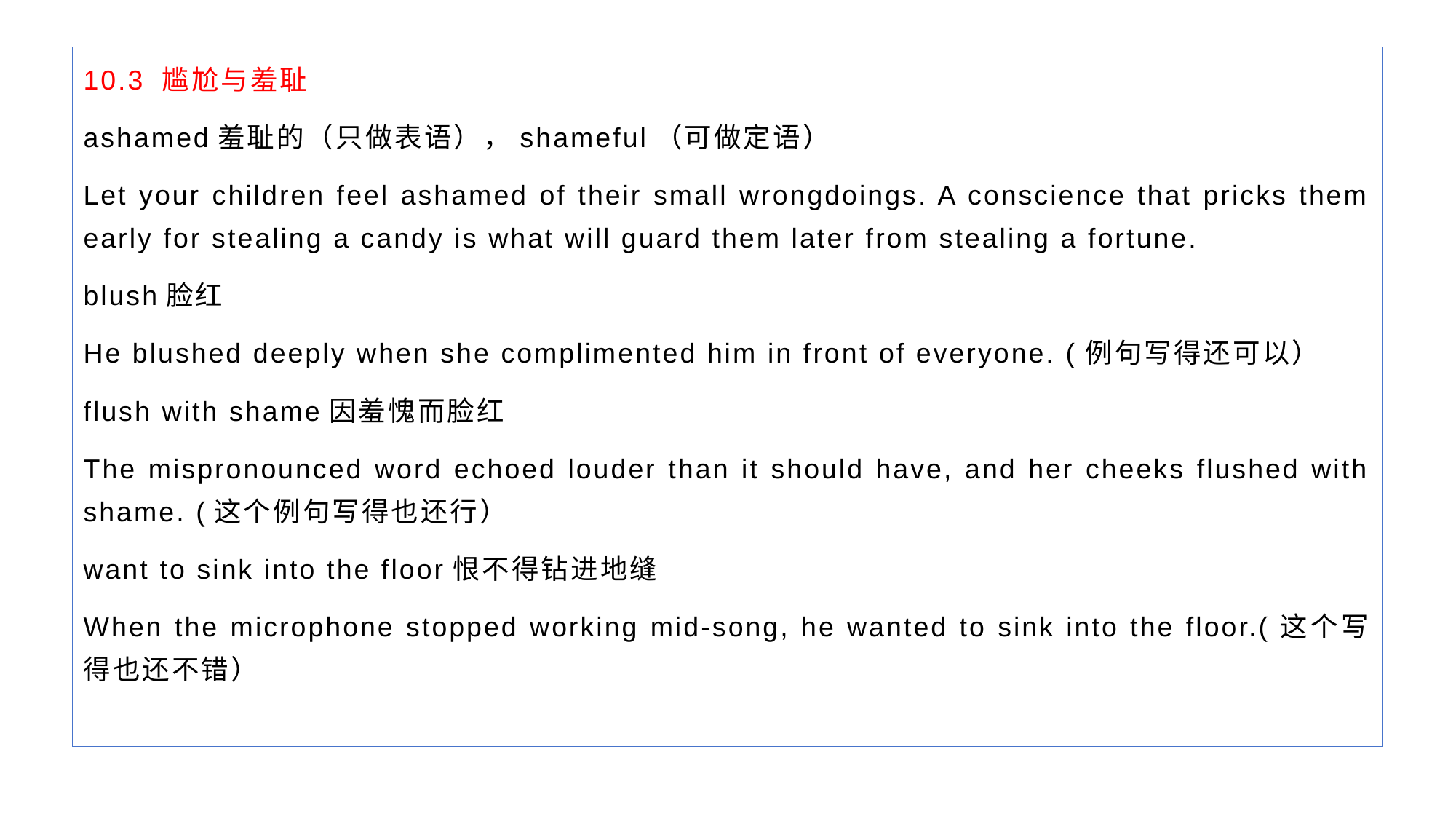

10.3 尴尬与羞耻
ashamed羞耻的（只做表语），shameful（可做定语）
Let your children feel ashamed of their small wrongdoings. A conscience that pricks them early for stealing a candy is what will guard them later from stealing a fortune.
blush脸红
He blushed deeply when she complimented him in front of everyone. (例句写得还可以）
flush with shame因羞愧而脸红
The mispronounced word echoed louder than it should have, and her cheeks flushed with shame. (这个例句写得也还行）
want to sink into the floor恨不得钻进地缝
When the microphone stopped working mid-song, he wanted to sink into the floor.(这个写得也还不错）